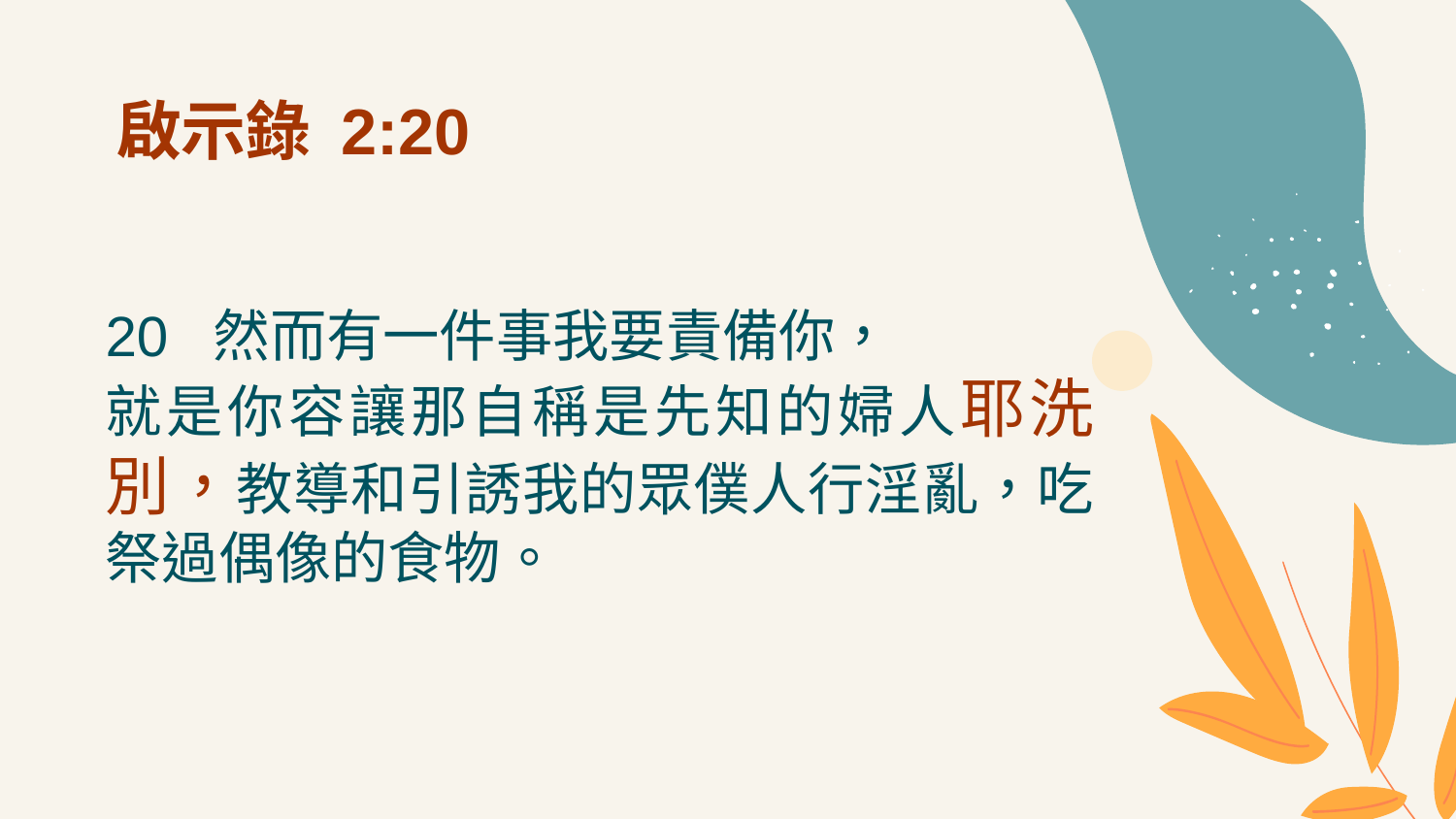

# 啟示錄 2:20
20  然而有一件事我要責備你，
就是你容讓那自稱是先知的婦人耶洗別，教導和引誘我的眾僕人行淫亂，吃祭過偶像的食物。